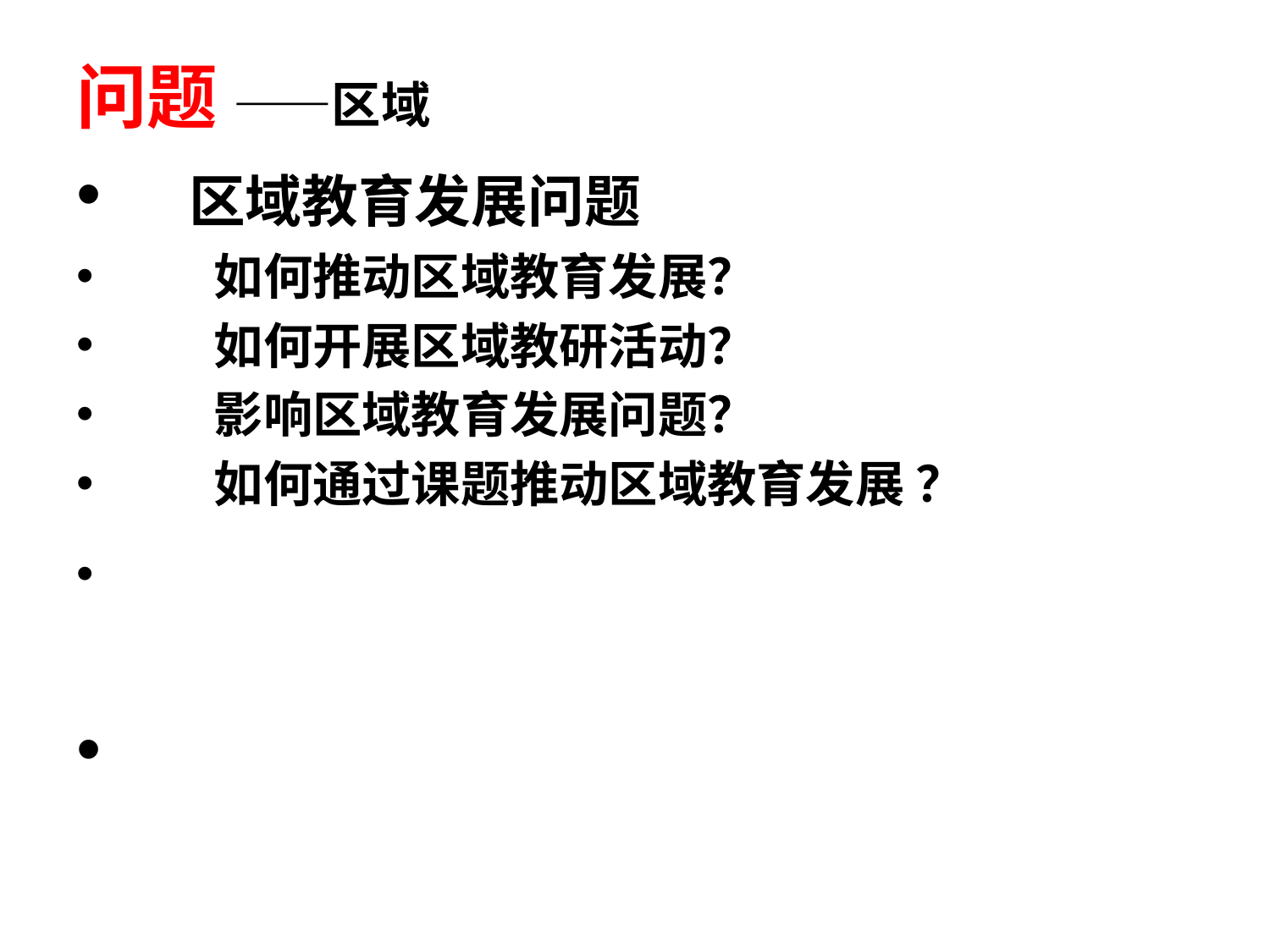

问题 ——区域
   区域教育发展问题
       如何推动区域教育发展？
       如何开展区域教研活动？
       影响区域教育发展问题？
       如何通过课题推动区域教育发展 ？